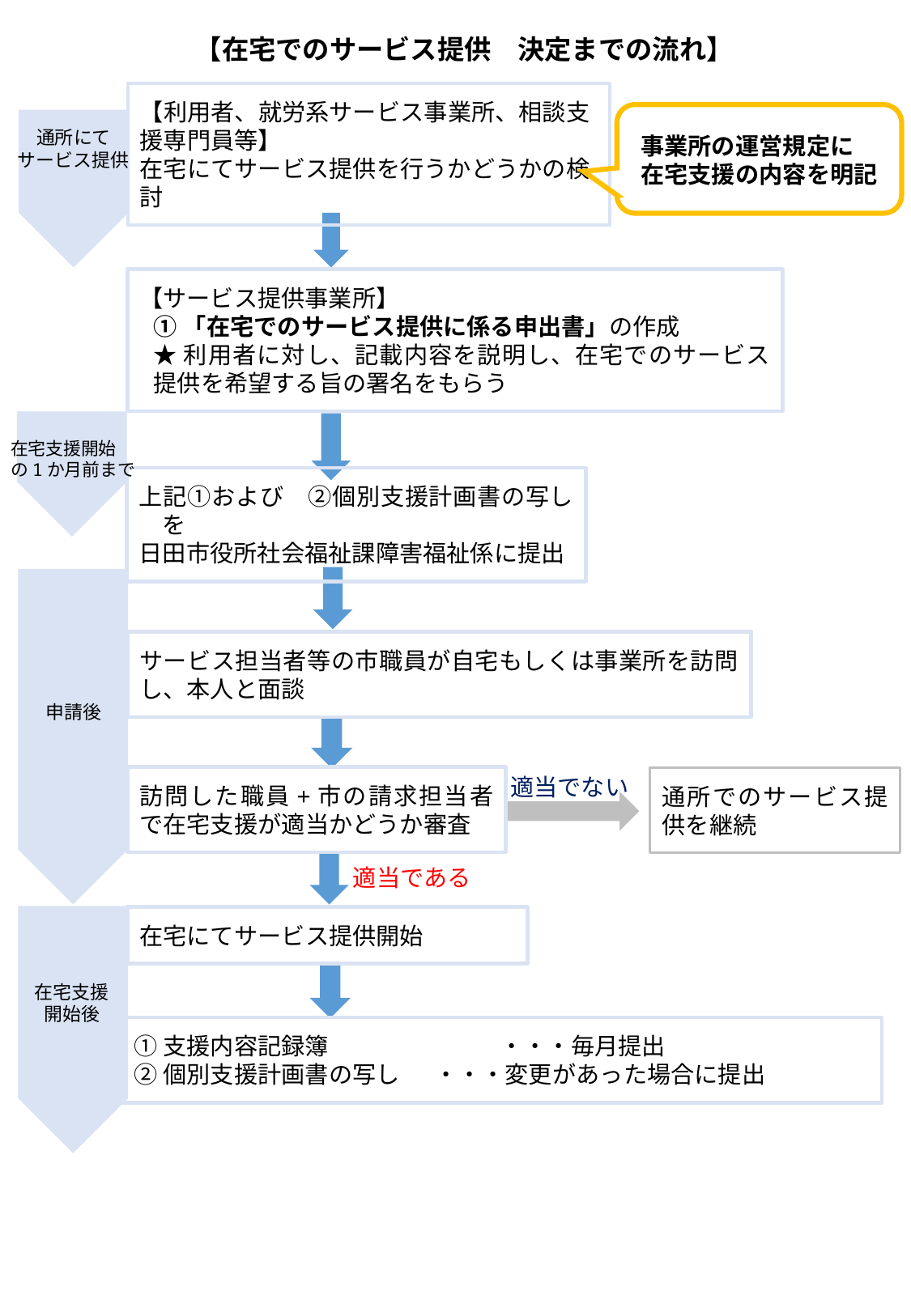

【在宅でのサービス提供　決定までの流れ】
【利用者、就労系サービス事業所、相談支援専門員等】
在宅にてサービス提供を行うかどうかの検討

通所にて
サービス提供
事業所の運営規定に
在宅支援の内容を明記

【サービス提供事業所】
①「在宅でのサービス提供に係る申出書」の作成
★利用者に対し、記載内容を説明し、在宅でのサービス提供を希望する旨の署名をもらう

在宅支援開始
の1か月前まで
上記①および　②個別支援計画書の写し　を
日田市役所社会福祉課障害福祉係に提出

サービス担当者等の市職員が自宅もしくは事業所を訪問し、本人と面談

申請後

訪問した職員+市の請求担当者で在宅支援が適当かどうか審査
適当でない
通所でのサービス提供を継続

適当である
在宅にてサービス提供開始

在宅支援
開始後
①支援内容記録簿　　　　　　 　・・・毎月提出
②個別支援計画書の写し  　・・・変更があった場合に提出